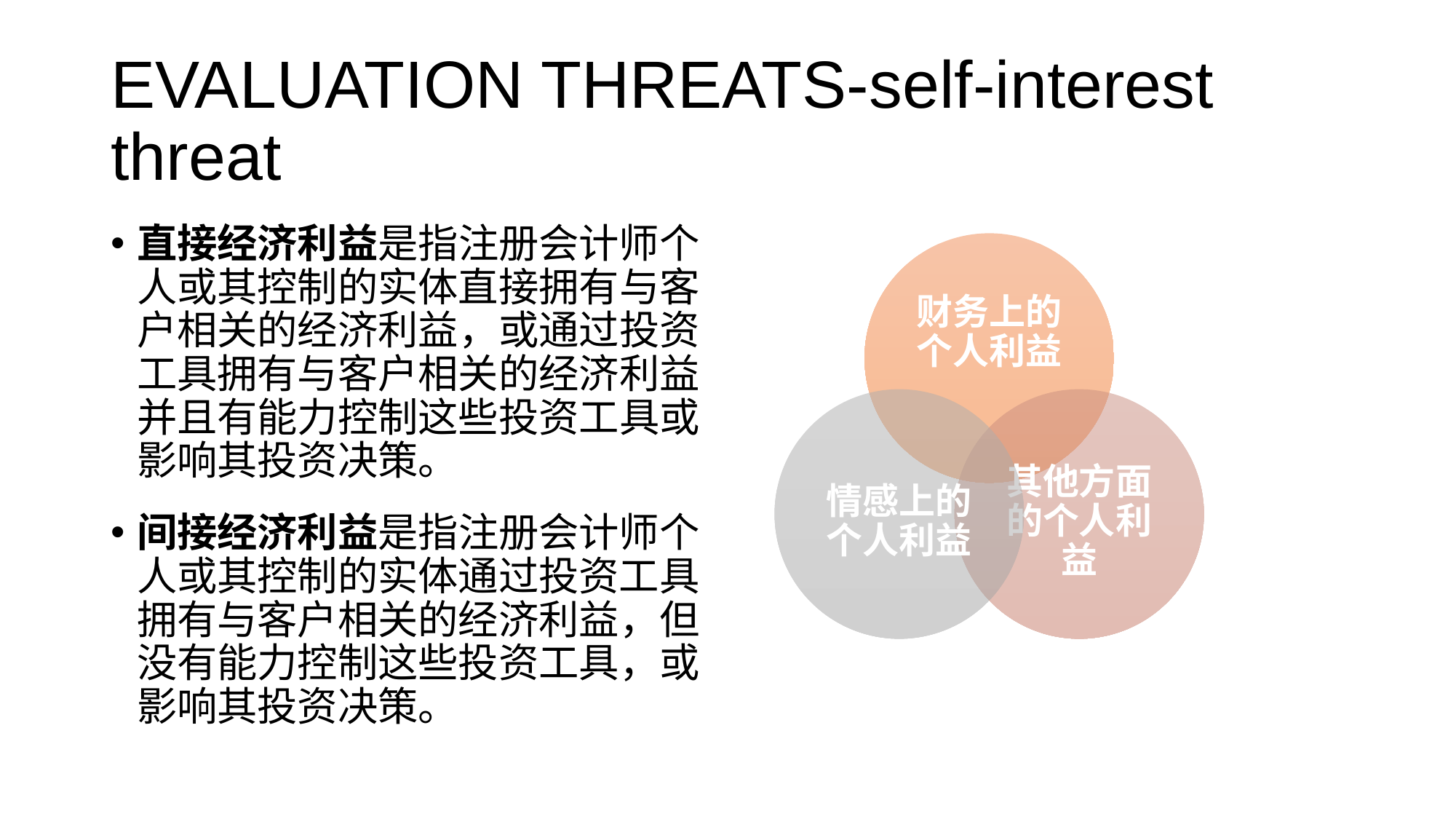

# EVALUATION THREATS-self-interest threat
直接经济利益是指注册会计师个人或其控制的实体直接拥有与客户相关的经济利益，或通过投资工具拥有与客户相关的经济利益并且有能力控制这些投资工具或影响其投资决策。
间接经济利益是指注册会计师个人或其控制的实体通过投资工具拥有与客户相关的经济利益，但没有能力控制这些投资工具，或影响其投资决策。

财务上的个人利益
其他方面的个人利益
情感上的个人利益